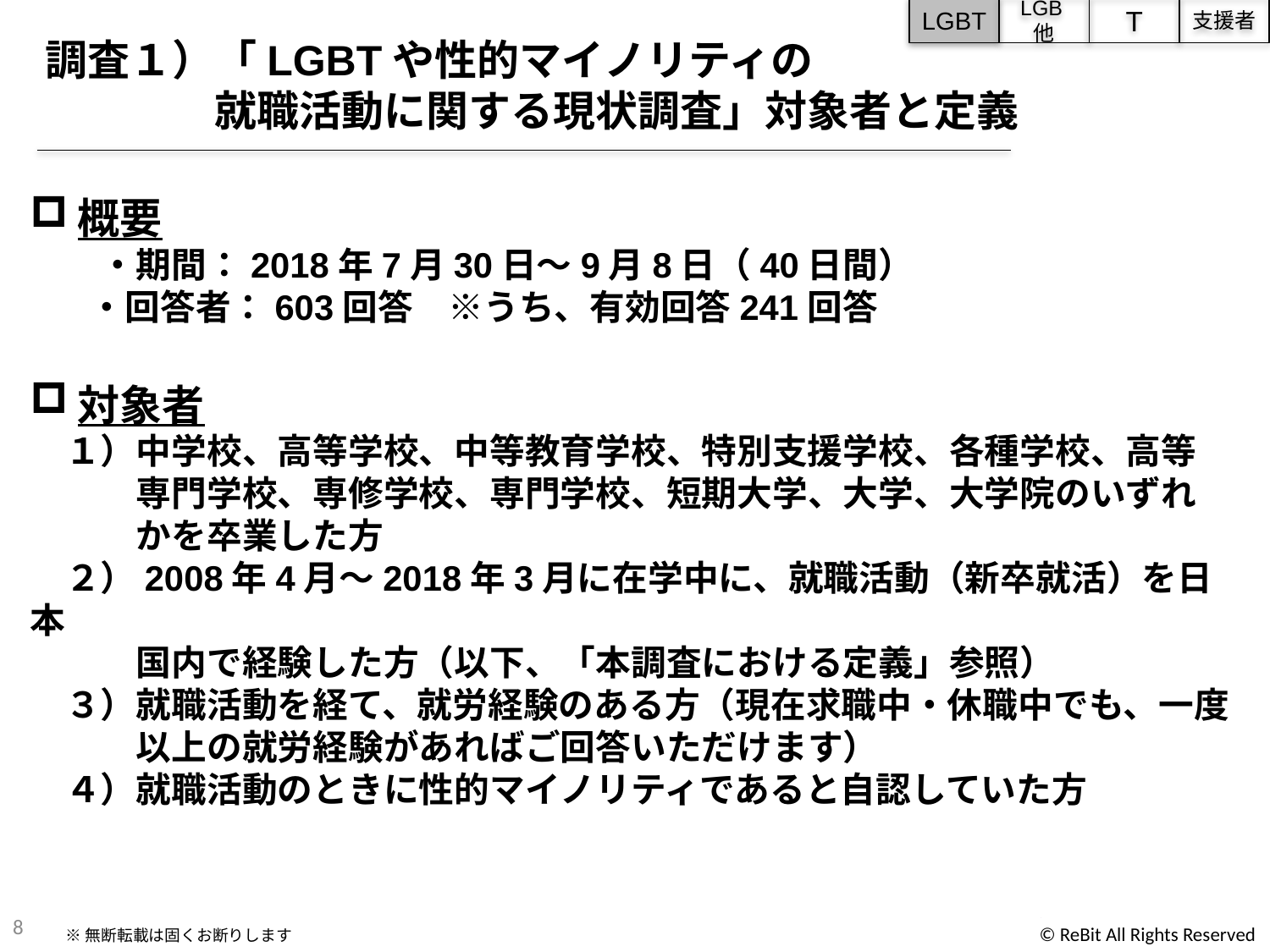

LGBT
LGB他
T
支援者

調査１）「LGBTや性的マイノリティの
　　　　就職活動に関する現状調査」対象者と定義
概要
　　・期間：2018年7月30日〜9月8日（40日間）
　   ・回答者：603回答　※うち、有効回答241回答

対象者
　１）中学校、高等学校、中等教育学校、特別支援学校、各種学校、高等
　　　専門学校、専修学校、専門学校、短期大学、大学、大学院のいずれ
　　　かを卒業した方
　２）2008年4月〜2018年3月に在学中に、就職活動（新卒就活）を日本
　　　国内で経験した方（以下、「本調査における定義」参照）
　３）就職活動を経て、就労経験のある方（現在求職中・休職中でも、一度
　　　以上の就労経験があればご回答いただけます）
　４）就職活動のときに性的マイノリティであると自認していた方

8